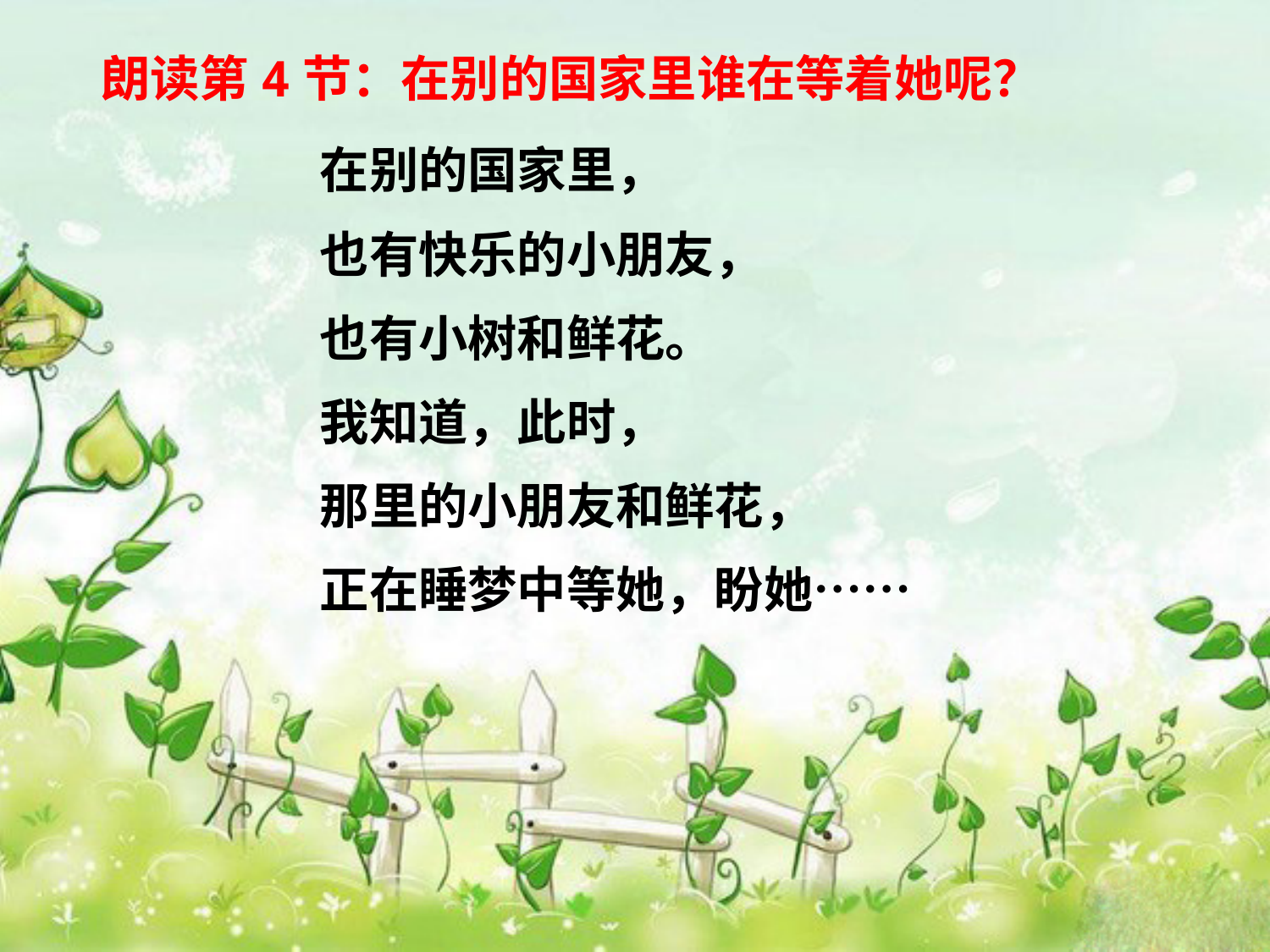

朗读第4节：在别的国家里谁在等着她呢？
在别的国家里，
也有快乐的小朋友，
也有小树和鲜花。
我知道，此时，
那里的小朋友和鲜花，
正在睡梦中等她，盼她……